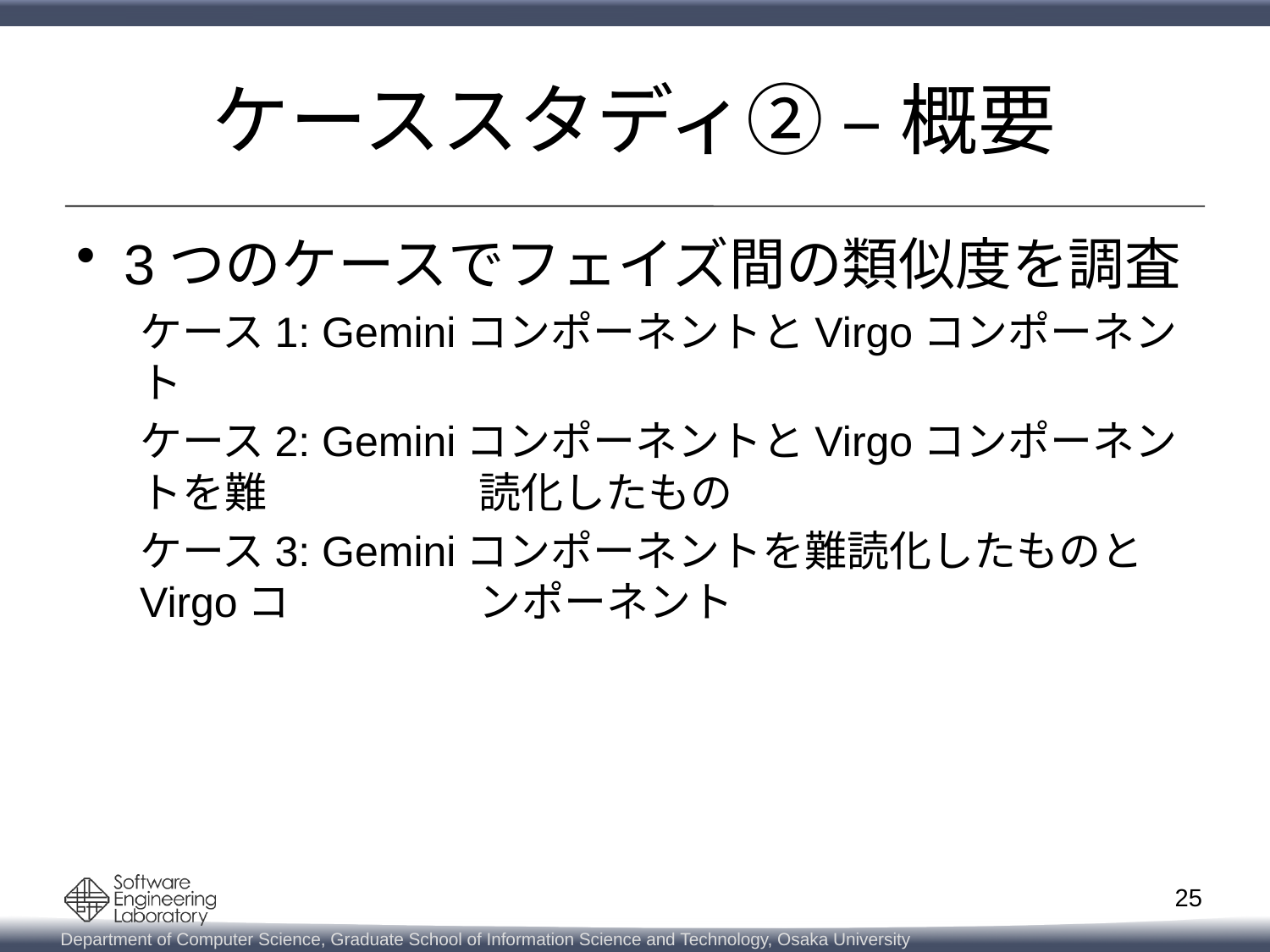

# ケーススタディ② – 概要
3つのケースでフェイズ間の類似度を調査
ケース1: GeminiコンポーネントとVirgoコンポーネント
ケース2: GeminiコンポーネントとVirgoコンポーネントを難	         読化したもの
ケース3: Geminiコンポーネントを難読化したものとVirgoコ	         ンポーネント
25